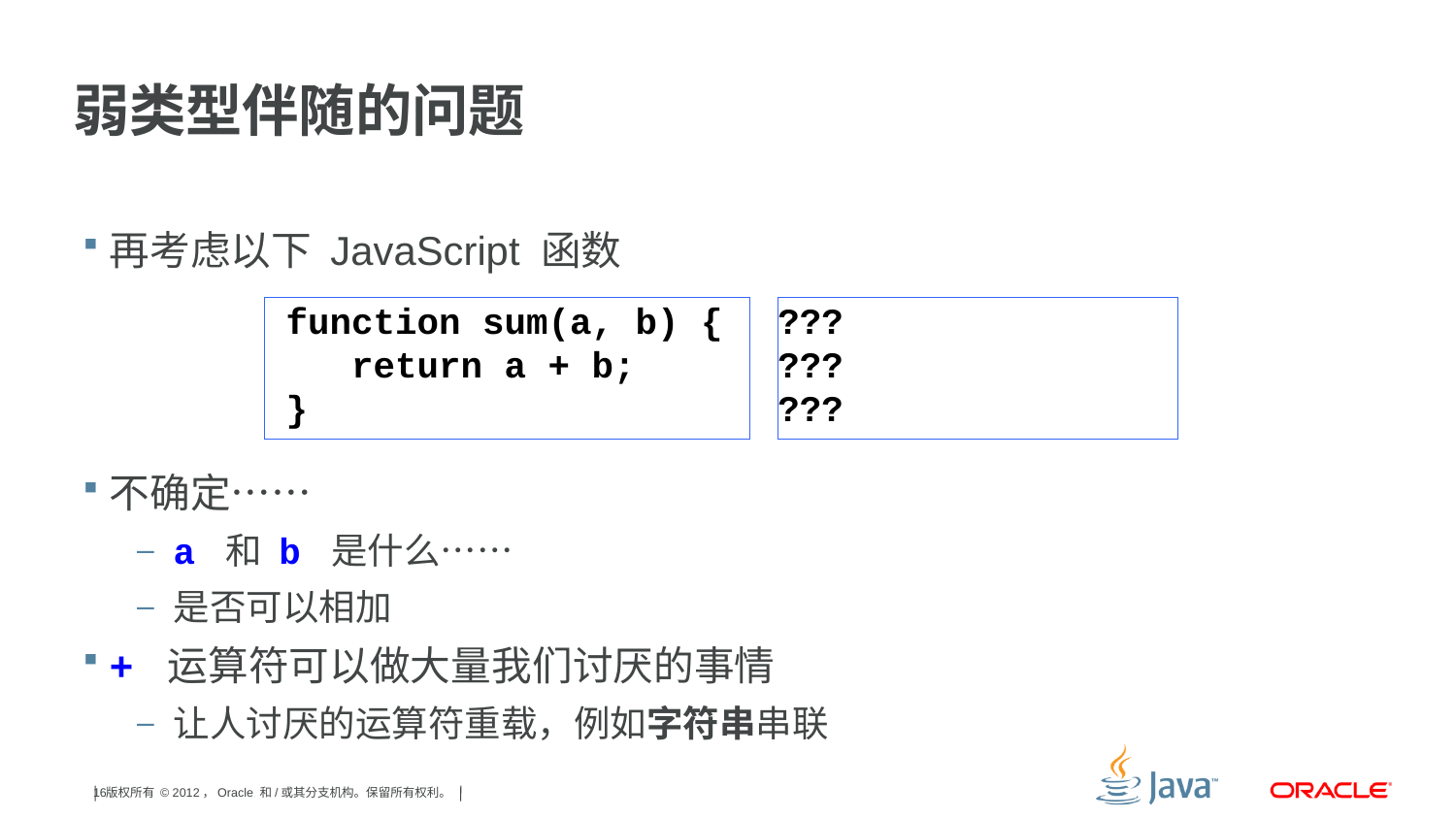

# 弱类型伴随的问题
再考虑以下 JavaScript 函数

不确定……
a 和 b 是什么……
是否可以相加
+ 运算符可以做大量我们讨厌的事情
让人讨厌的运算符重载，例如字符串串联
 function sum(a, b) {
    return a + b;
 }
???
???
???